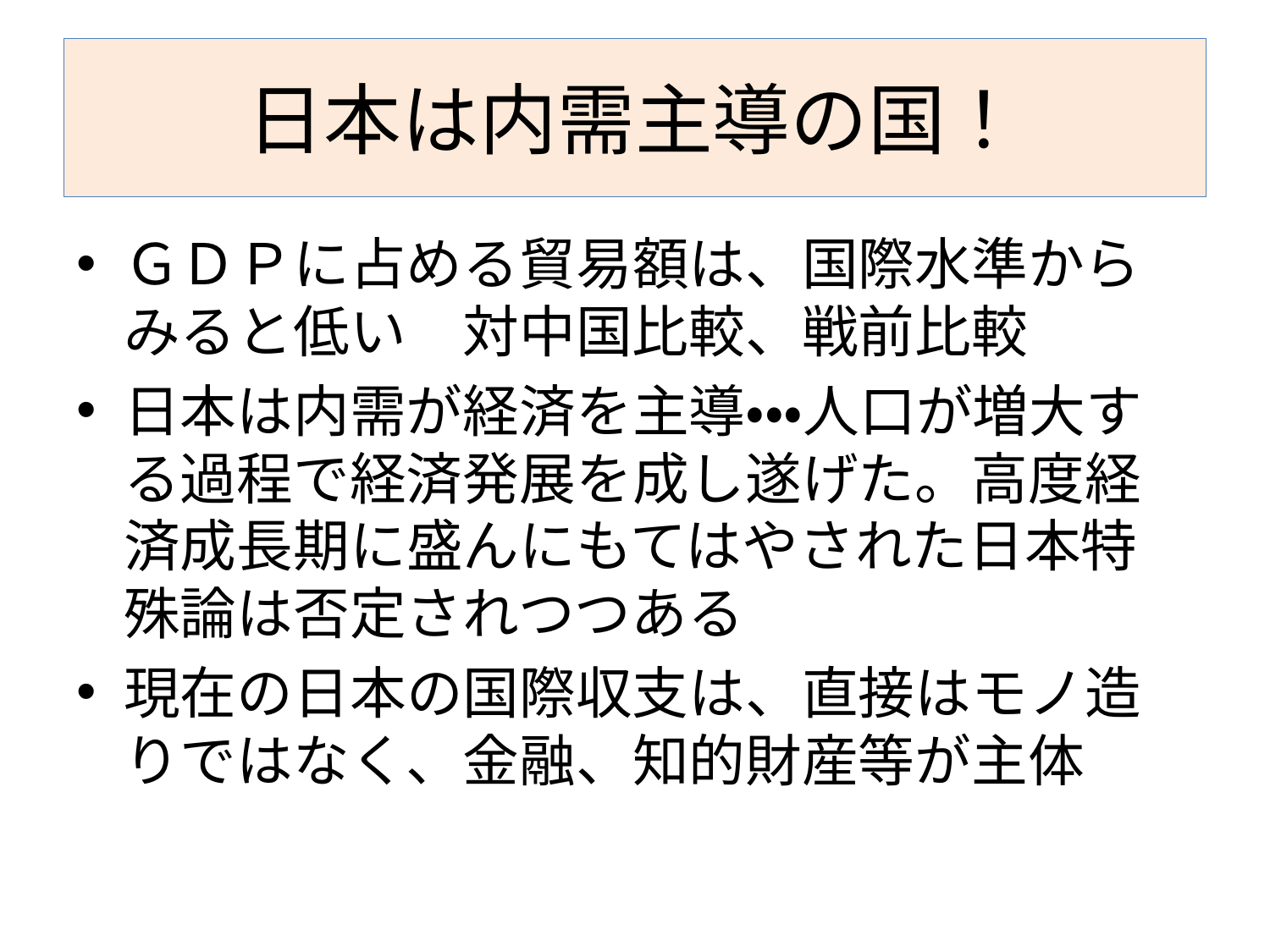

# 日本は内需主導の国！
ＧＤＰに占める貿易額は、国際水準からみると低い　対中国比較、戦前比較
日本は内需が経済を主導・・・人口が増大する過程で経済発展を成し遂げた。高度経済成長期に盛んにもてはやされた日本特殊論は否定されつつある
現在の日本の国際収支は、直接はモノ造りではなく、金融、知的財産等が主体